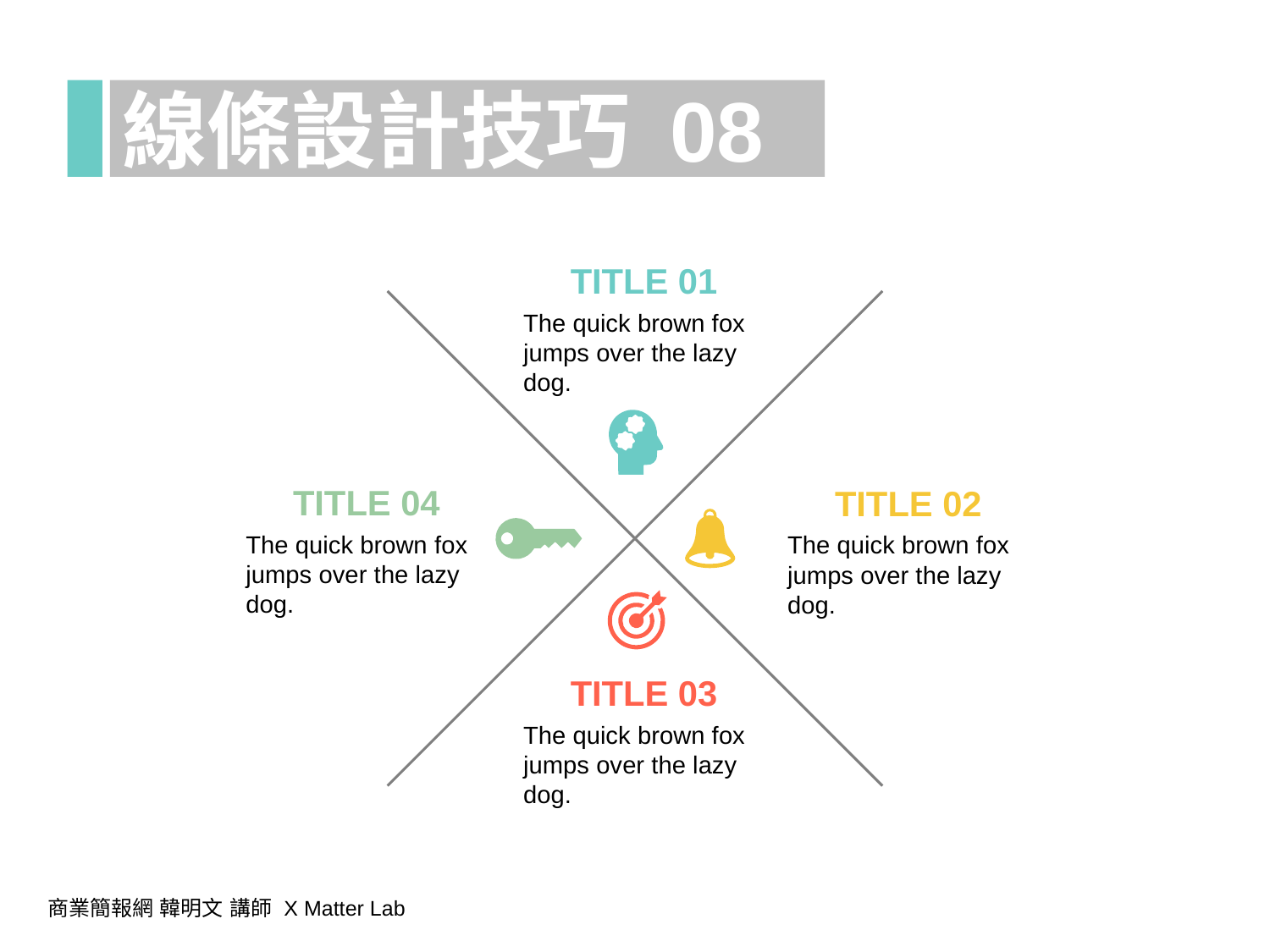

線條設計技巧 08
TITLE 01
The quick brown fox jumps over the lazy dog.

TITLE 04
TITLE 02

The quick brown fox jumps over the lazy dog.
The quick brown fox jumps over the lazy dog.

TITLE 03
The quick brown fox jumps over the lazy dog.
商業簡報網 韓明文 講師 X Matter Lab